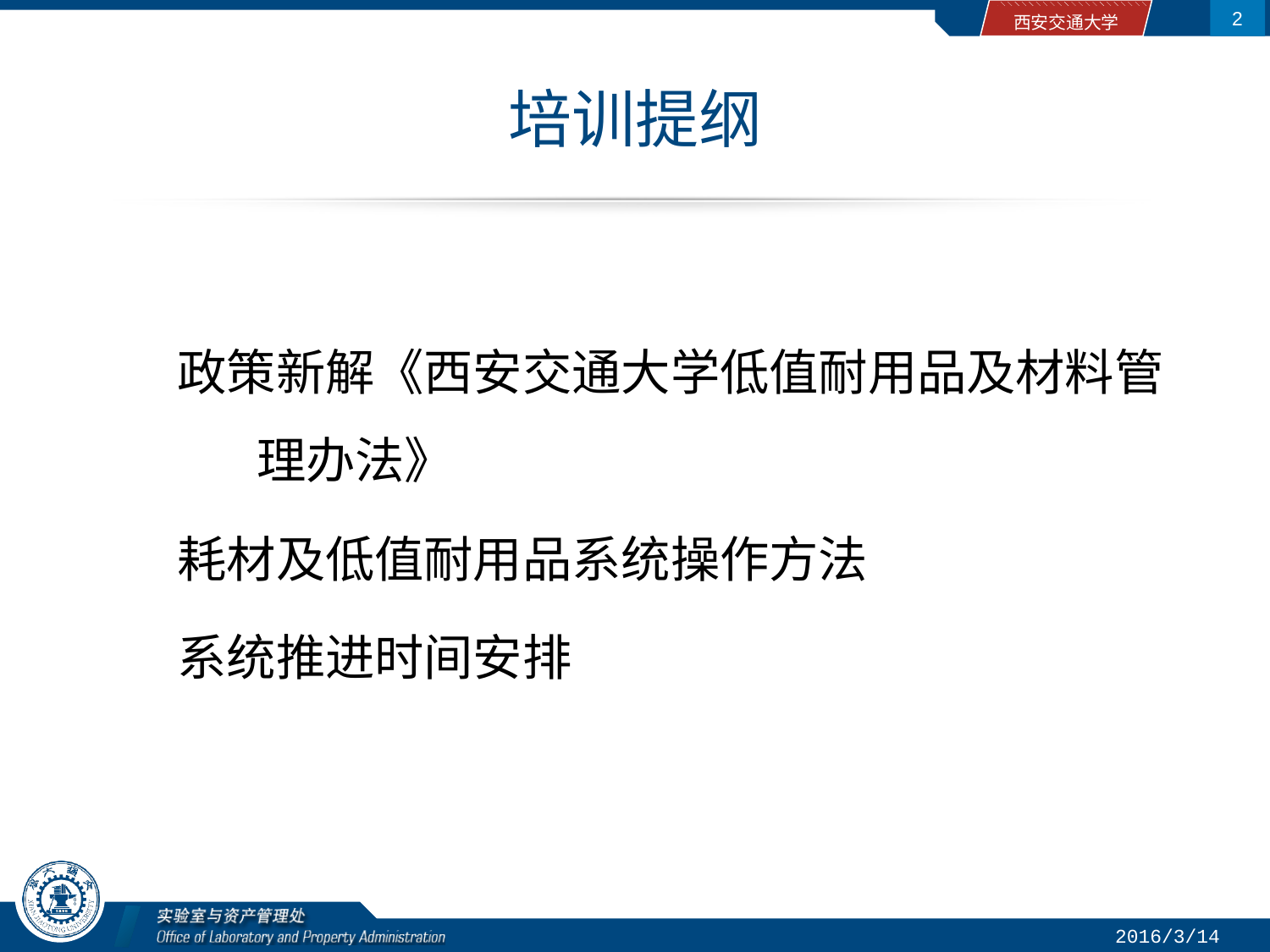

2
# 培训提纲

政策新解《西安交通大学低值耐用品及材料管理办法》
耗材及低值耐用品系统操作方法
系统推进时间安排
2016/3/14